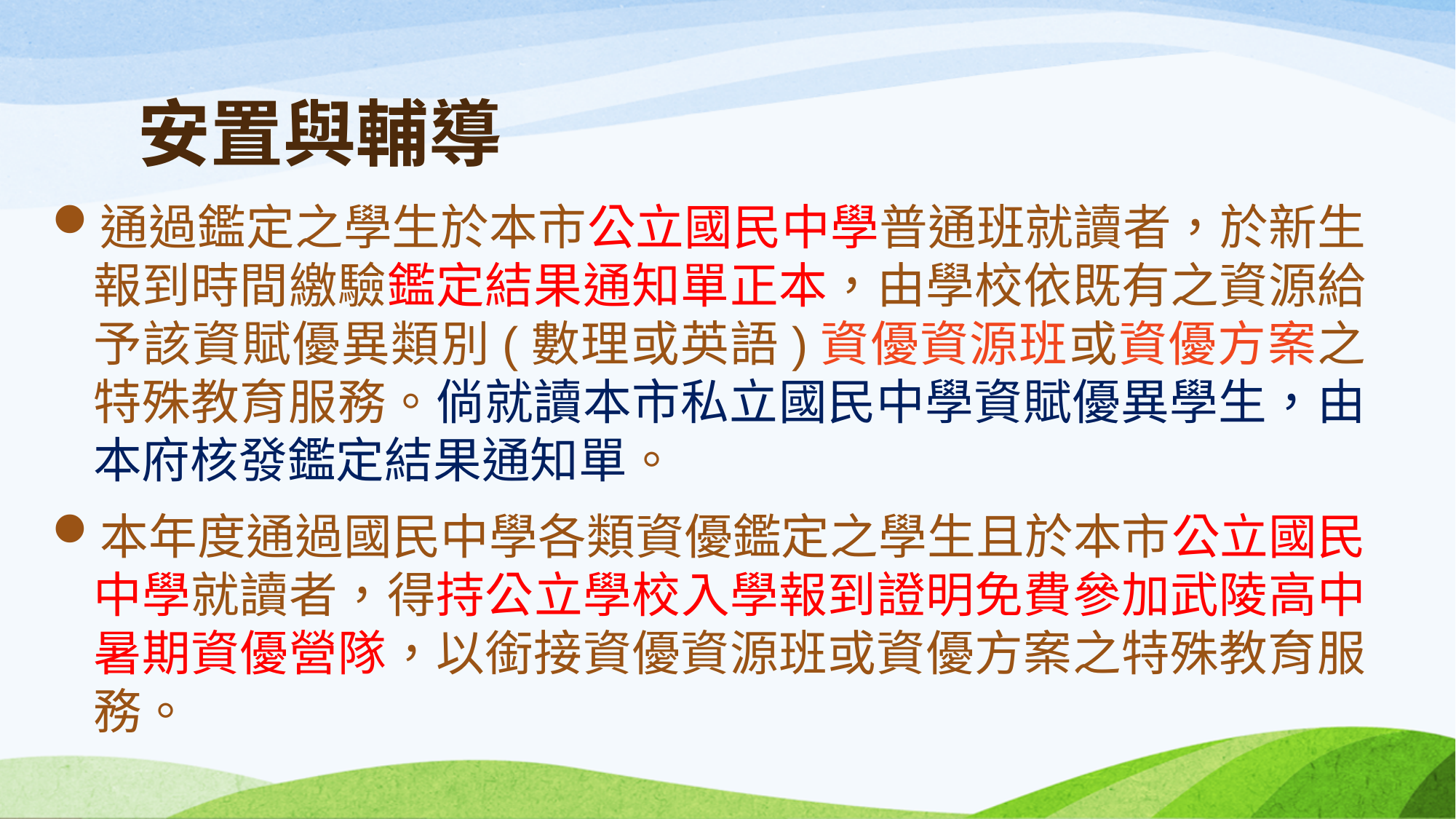

# 安置與輔導
通過鑑定之學生於本市公立國民中學普通班就讀者，於新生報到時間繳驗鑑定結果通知單正本，由學校依既有之資源給予該資賦優異類別(數理或英語)資優資源班或資優方案之特殊教育服務。倘就讀本市私立國民中學資賦優異學生，由本府核發鑑定結果通知單。
本年度通過國民中學各類資優鑑定之學生且於本市公立國民中學就讀者，得持公立學校入學報到證明免費參加武陵高中暑期資優營隊，以銜接資優資源班或資優方案之特殊教育服務。